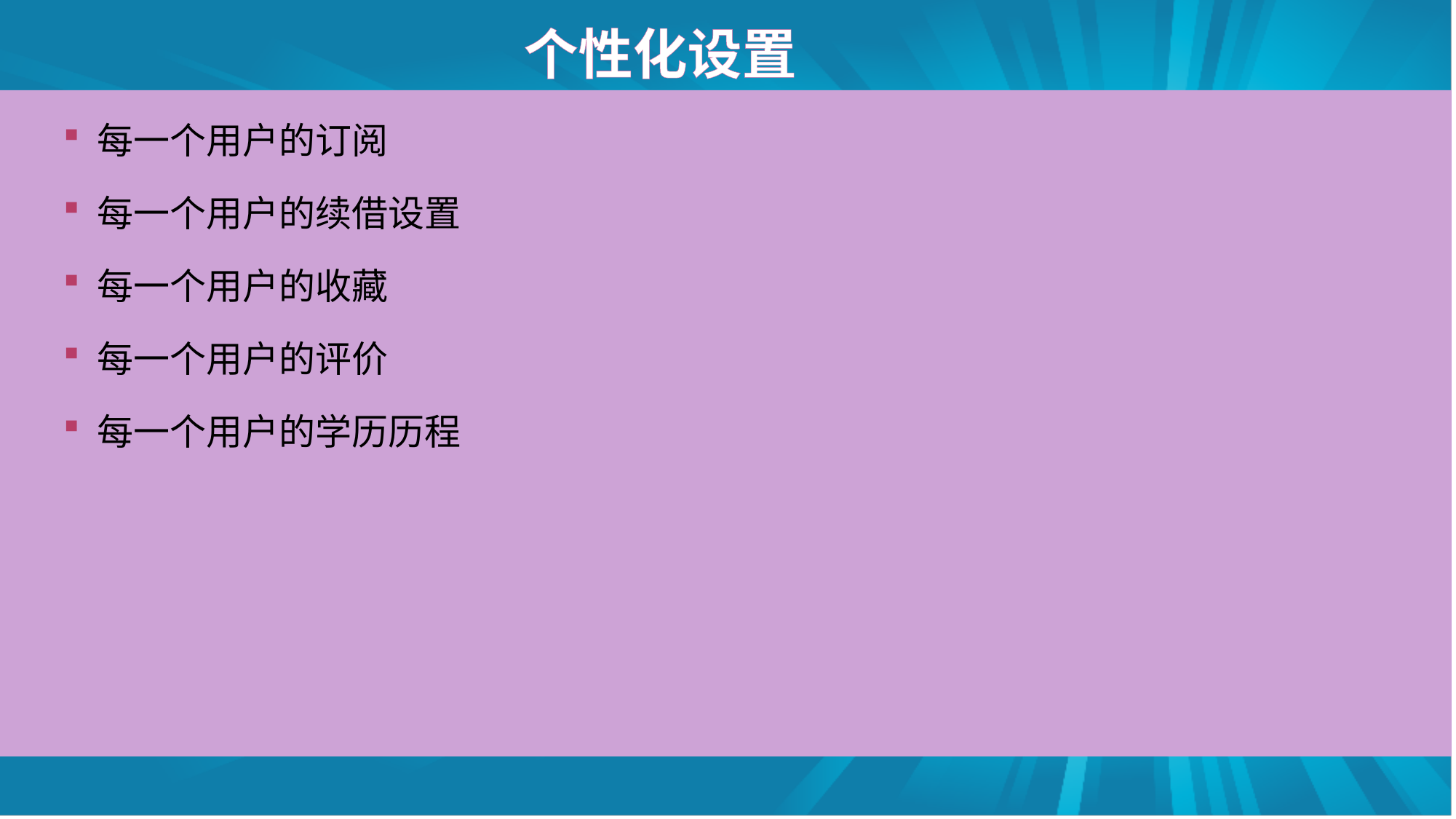

个性化设置
每一个用户的订阅
每一个用户的续借设置
每一个用户的收藏
每一个用户的评价
每一个用户的学历历程